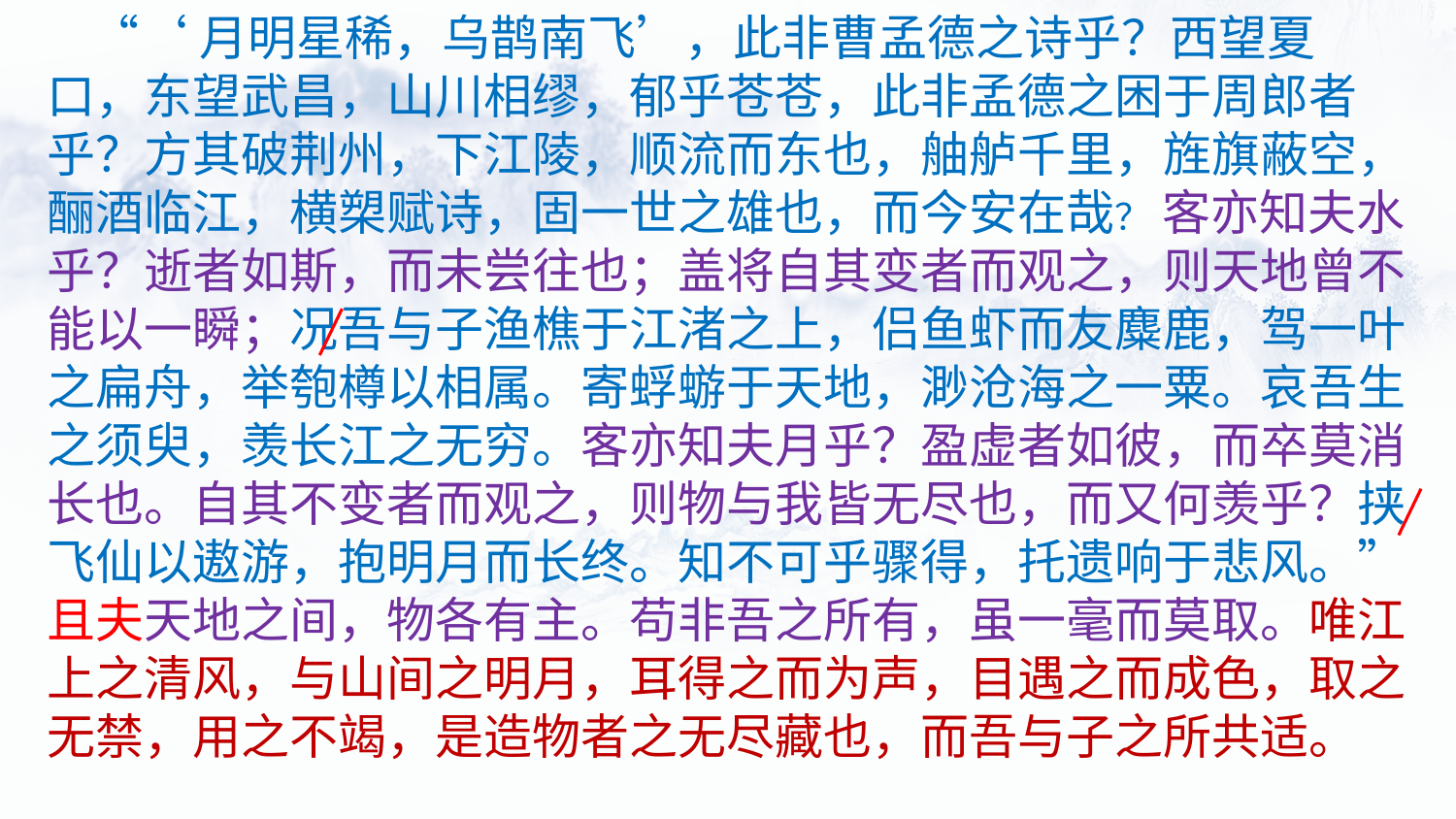

“‘月明星稀，乌鹊南飞’，此非曹孟德之诗乎？西望夏口，东望武昌，山川相缪，郁乎苍苍，此非孟德之困于周郎者乎？方其破荆州，下江陵，顺流而东也，舳舻千里，旌旗蔽空，酾酒临江，横槊赋诗，固一世之雄也，而今安在哉？ 客亦知夫水乎？逝者如斯，而未尝往也；盖将自其变者而观之，则天地曾不能以一瞬；况吾与子渔樵于江渚之上，侣鱼虾而友麋鹿，驾一叶之扁舟，举匏樽以相属。寄蜉蝣于天地，渺沧海之一粟。哀吾生之须臾，羡长江之无穷。客亦知夫月乎？盈虚者如彼，而卒莫消长也。自其不变者而观之，则物与我皆无尽也，而又何羡乎？挟飞仙以遨游，抱明月而长终。知不可乎骤得，托遗响于悲风。”且夫天地之间，物各有主。苟非吾之所有，虽一毫而莫取。唯江上之清风，与山间之明月，耳得之而为声，目遇之而成色，取之无禁，用之不竭，是造物者之无尽藏也，而吾与子之所共适。